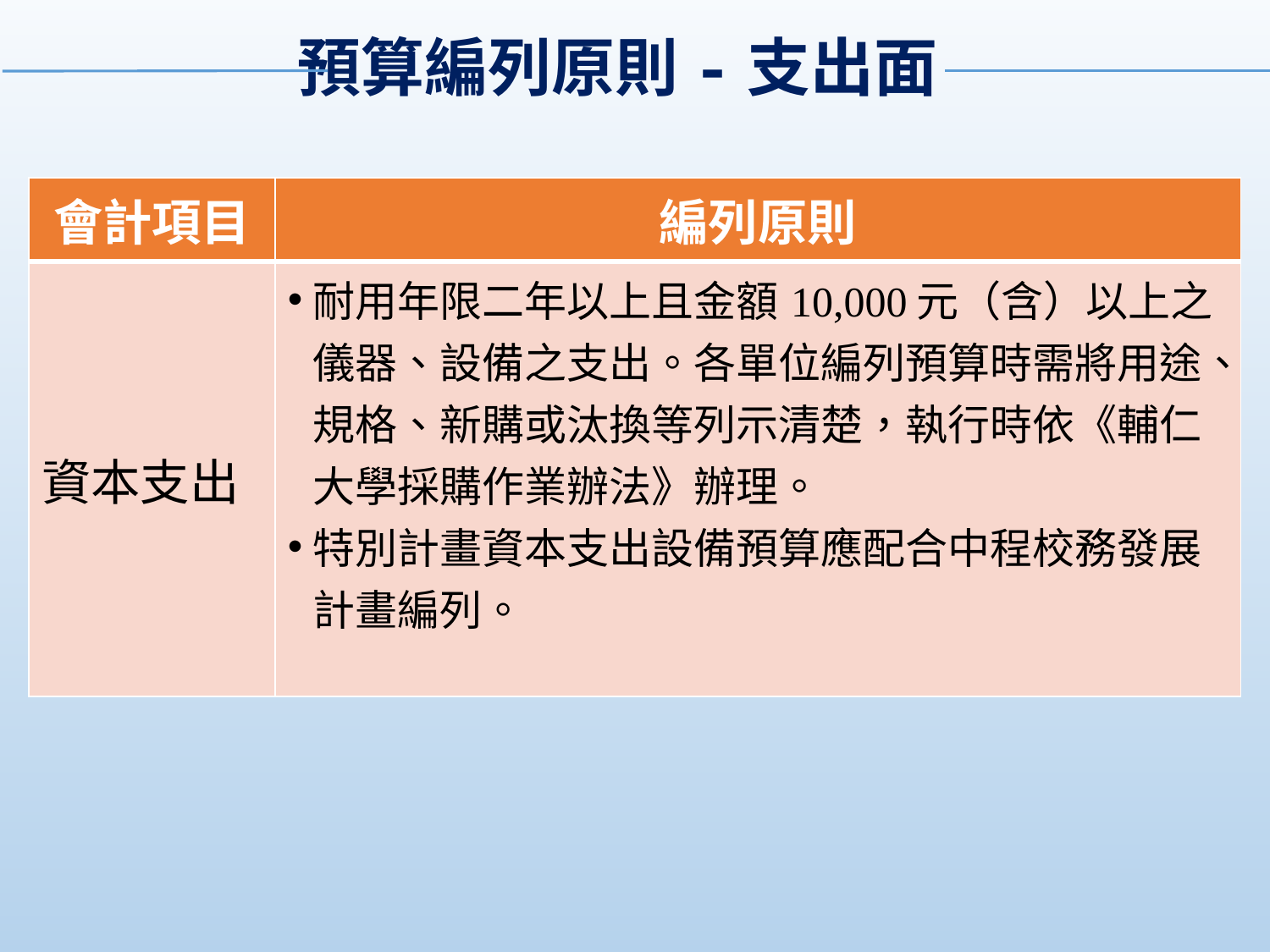

預算編列原則-支出面
| 會計項目 | 編列原則 |
| --- | --- |
| 資本支出 | 耐用年限二年以上且金額10,000元（含）以上之儀器、設備之支出。各單位編列預算時需將用途、規格、新購或汰換等列示清楚，執行時依《輔仁大學採購作業辦法》辦理。 特別計畫資本支出設備預算應配合中程校務發展計畫編列。 |